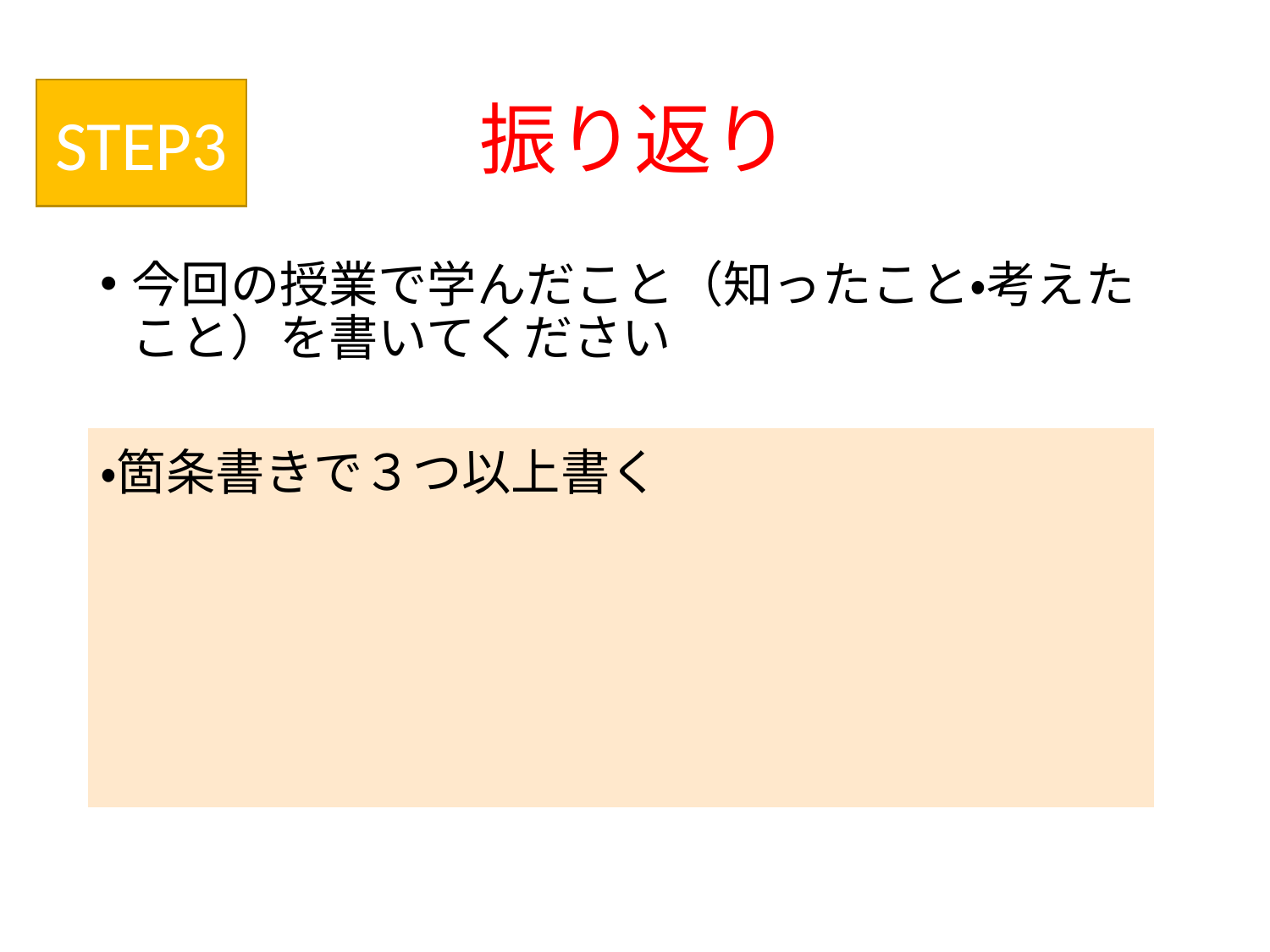

# 振り返り
STEP3
今回の授業で学んだこと（知ったこと・考えたこと）を書いてください
| ・箇条書きで３つ以上書く |
| --- |